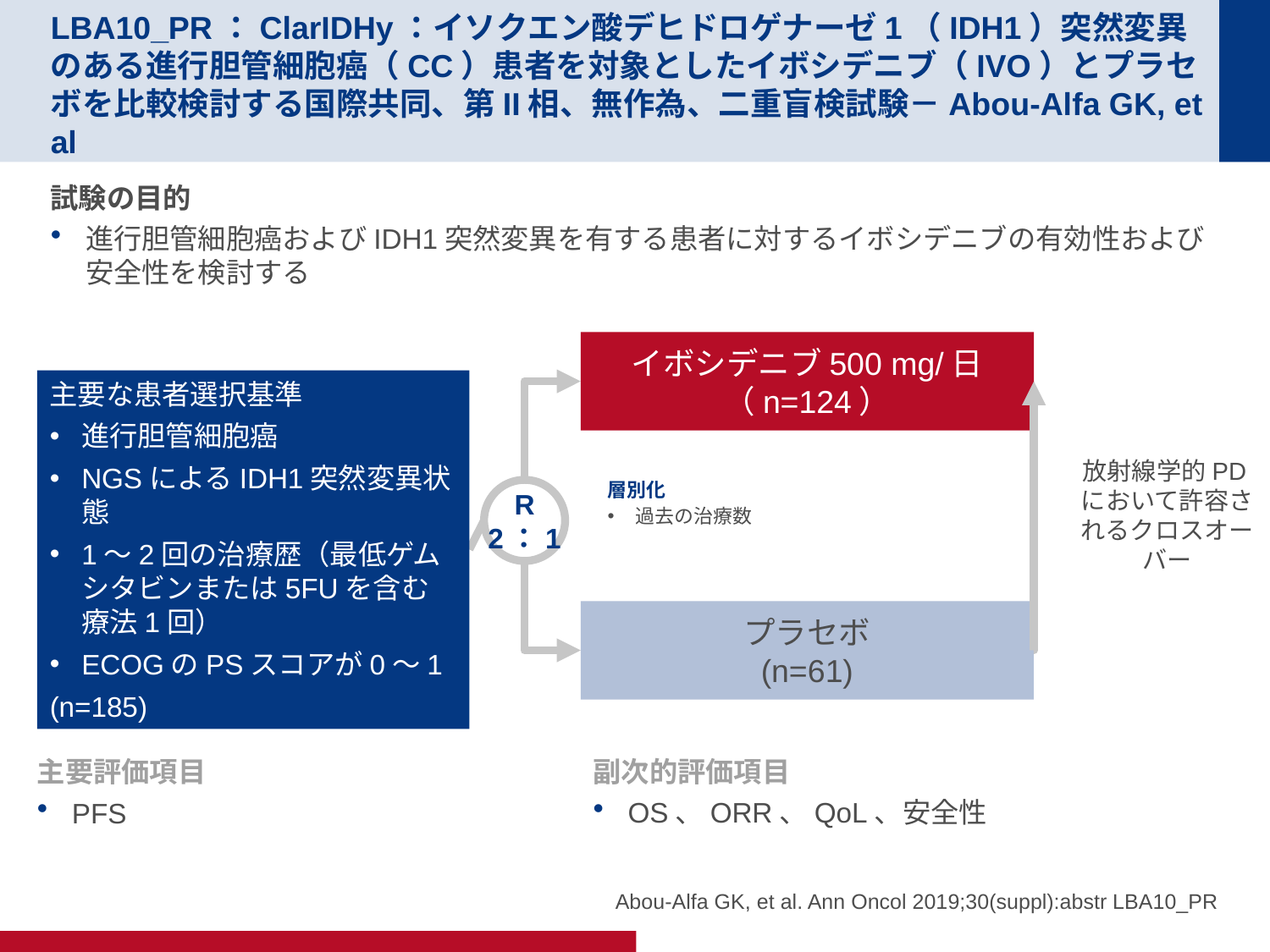

# LBA10_PR：ClarIDHy：イソクエン酸デヒドロゲナーゼ1（IDH1）突然変異のある進行胆管細胞癌（CC）患者を対象としたイボシデニブ（IVO）とプラセボを比較検討する国際共同、第II相、無作為、二重盲検試験－Abou-Alfa GK, et al
試験の目的
進行胆管細胞癌およびIDH1突然変異を有する患者に対するイボシデニブの有効性および安全性を検討する
イボシデニブ500 mg/日
（n=124）
主要な患者選択基準
進行胆管細胞癌
NGSによるIDH1突然変異状態
1～2回の治療歴（最低ゲムシタビンまたは5FUを含む療法1回）
ECOGのPSスコアが0～1
(n=185)
放射線学的PDにおいて許容されるクロスオーバー
層別化
過去の治療数
R
2：1
プラセボ
(n=61)
主要評価項目
PFS

副次的評価項目
OS、ORR、QoL、安全性
Abou-Alfa GK, et al. Ann Oncol 2019;30(suppl):abstr LBA10_PR